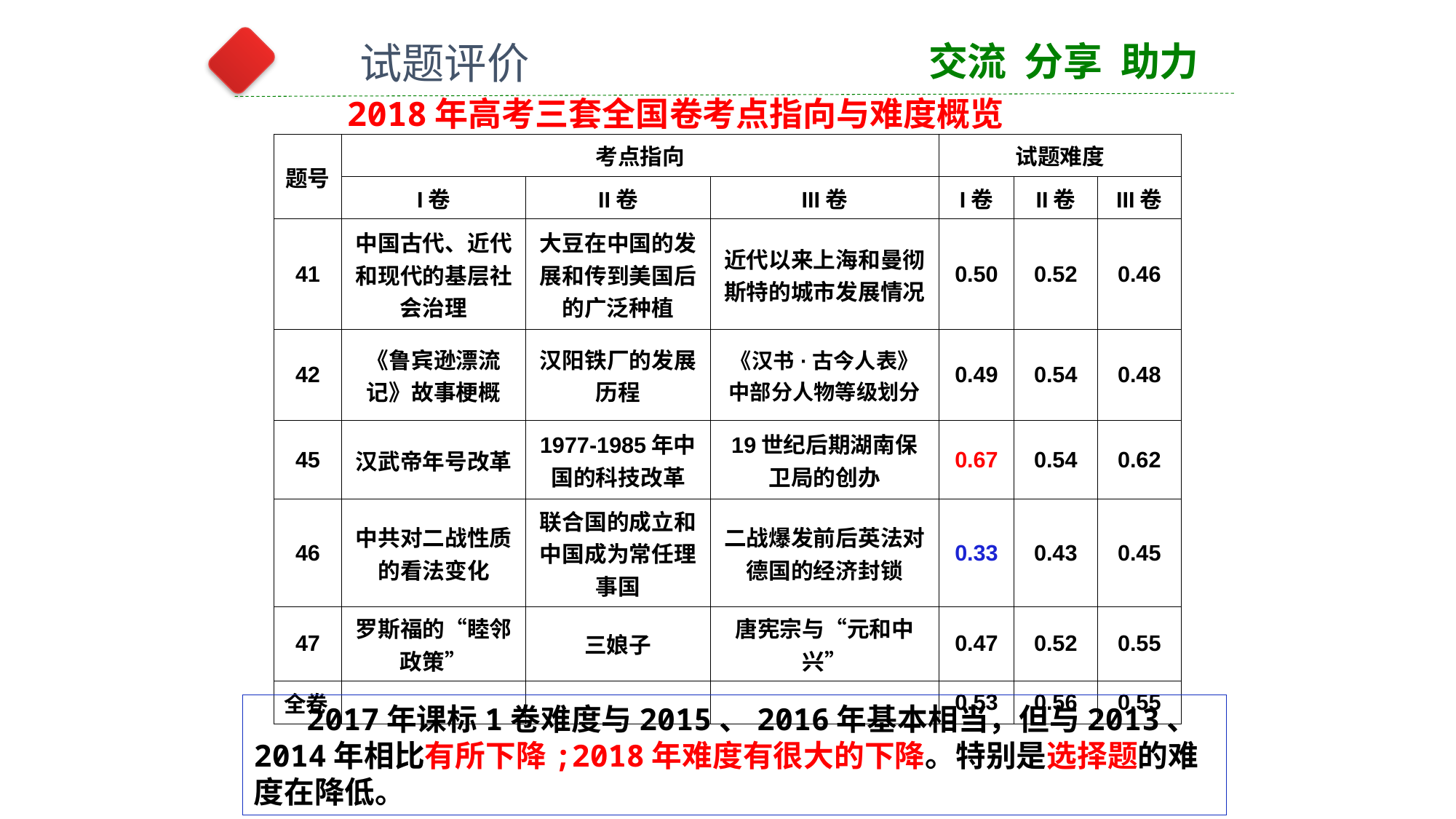

试题评价
交流  分享  助力

2018年高考三套全国卷考点指向与难度概览
| 题号 | 考点指向 |  |  | 试题难度 |  |  |
| --- | --- | --- | --- | --- | --- | --- |
|  | I卷 | II卷 | III卷 | I卷 | II卷 | III卷 |
| 41 | 中国古代、近代和现代的基层社会治理 | 大豆在中国的发展和传到美国后的广泛种植 | 近代以来上海和曼彻斯特的城市发展情况 | 0.50 | 0.52 | 0.46 |
| 42 | 《鲁宾逊漂流记》故事梗概 | 汉阳铁厂的发展历程 | 《汉书·古今人表》中部分人物等级划分 | 0.49 | 0.54 | 0.48 |
| 45 | 汉武帝年号改革 | 1977-1985年中国的科技改革 | 19世纪后期湖南保卫局的创办 | 0.67 | 0.54 | 0.62 |
| 46 | 中共对二战性质的看法变化 | 联合国的成立和中国成为常任理事国 | 二战爆发前后英法对德国的经济封锁 | 0.33 | 0.43 | 0.45 |
| 47 | 罗斯福的“睦邻政策” | 三娘子 | 唐宪宗与“元和中兴” | 0.47 | 0.52 | 0.55 |
| 全卷 |  |  |  | 0.53 | 0.56 | 0.55 |
   2017年课标1卷难度与2015、2016年基本相当，但与2013、2014年相比有所下降;2018年难度有很大的下降。特别是选择题的难度在降低。